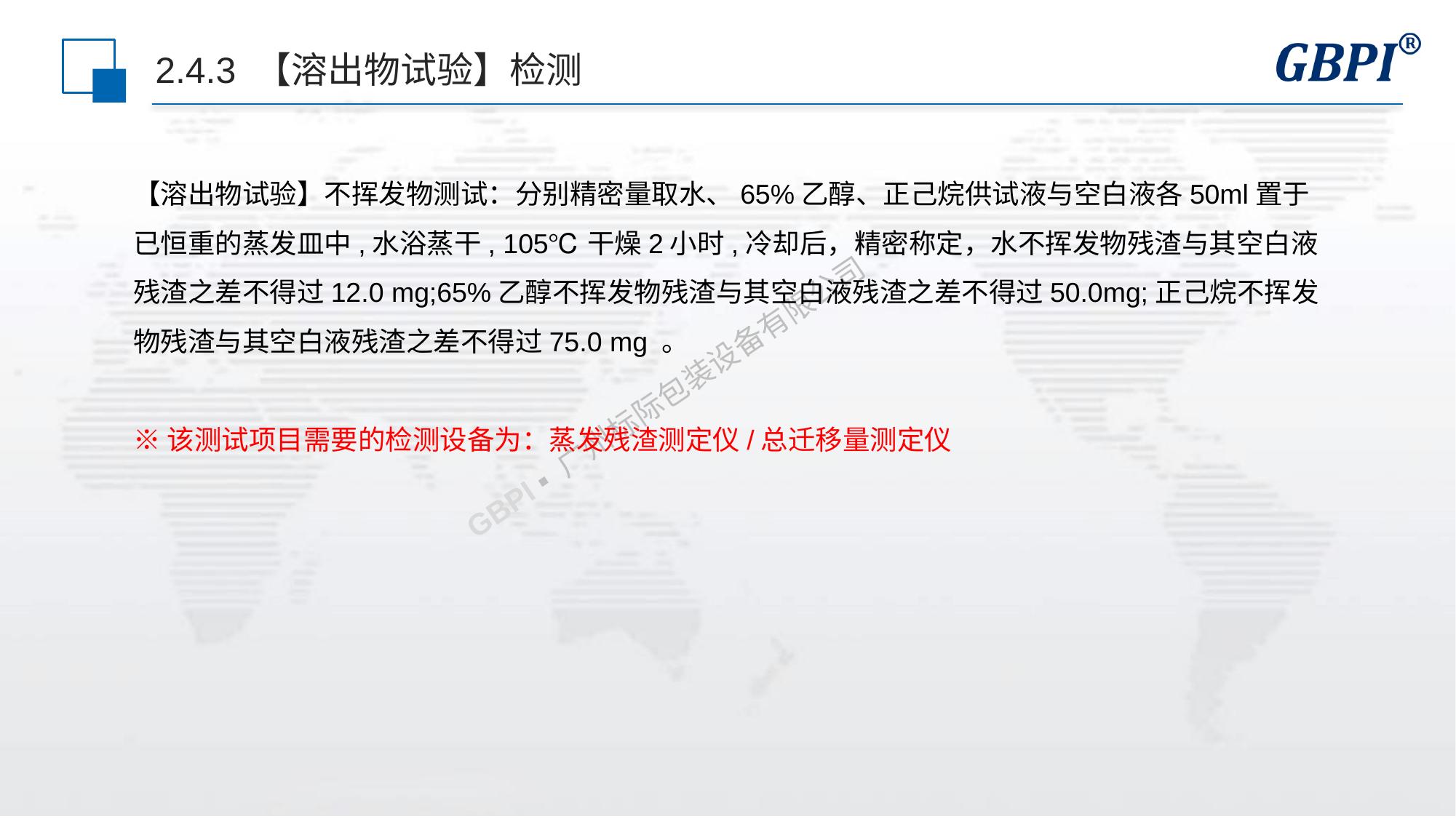

# 2.4.3 【溶出物试验】检测
【溶出物试验】不挥发物测试：分别精密量取水、65%乙醇、正己烷供试液与空白液各50ml置于已恒重的蒸发皿中,水浴蒸干, 105℃干燥2小时,冷却后，精密称定，水不挥发物残渣与其空白液残渣之差不得过12.0 mg;65%乙醇不挥发物残渣与其空白液残渣之差不得过50.0mg;正己烷不挥发物残渣与其空白液残渣之差不得过75.0 mg 。

※该测试项目需要的检测设备为：蒸发残渣测定仪/总迁移量测定仪